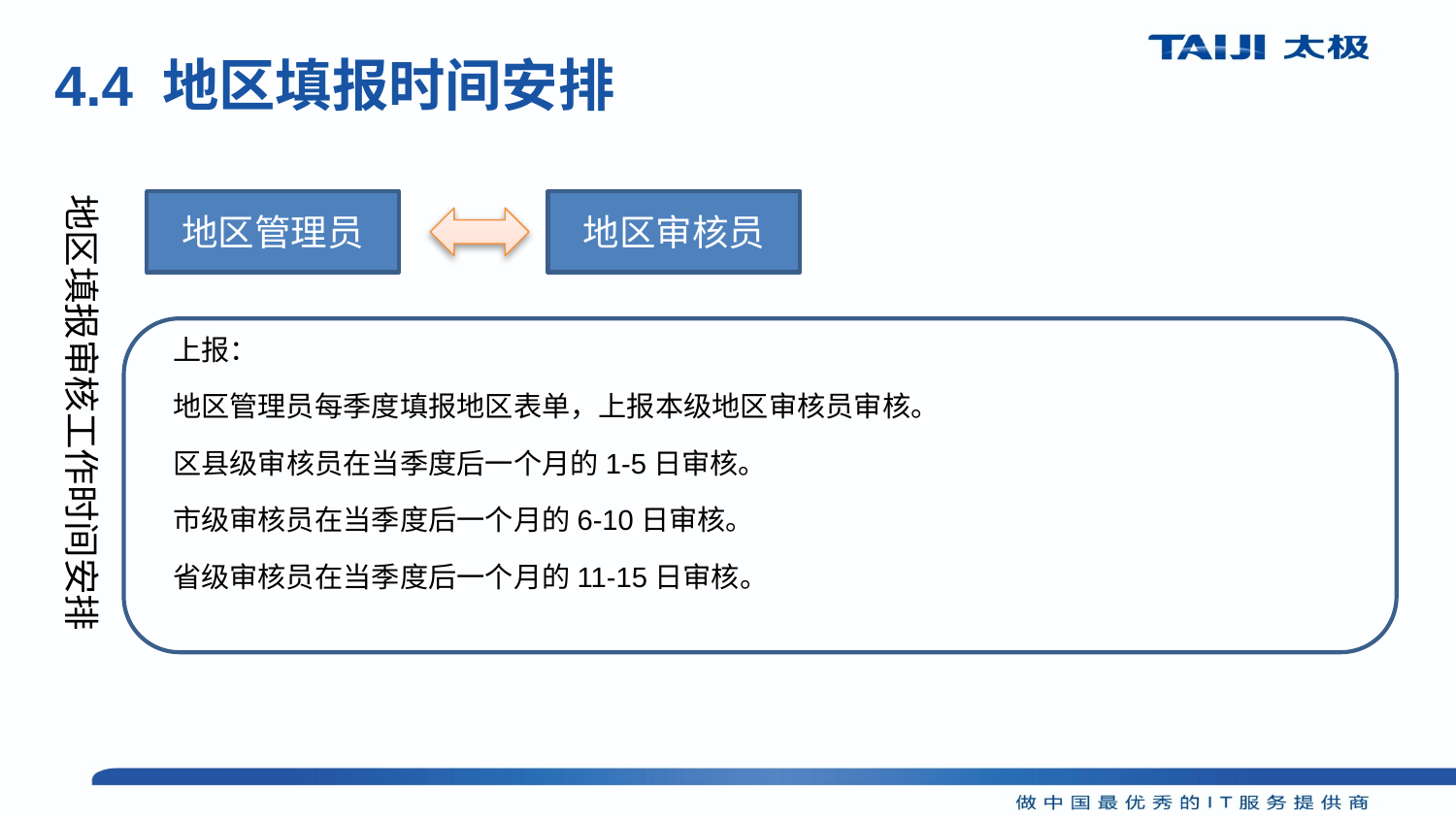

4.4 地区填报时间安排
地区填报审核工作时间安排
地区管理员
地区审核员

上报：
地区管理员每季度填报地区表单，上报本级地区审核员审核。
区县级审核员在当季度后一个月的1-5日审核。
市级审核员在当季度后一个月的6-10日审核。
省级审核员在当季度后一个月的11-15日审核。